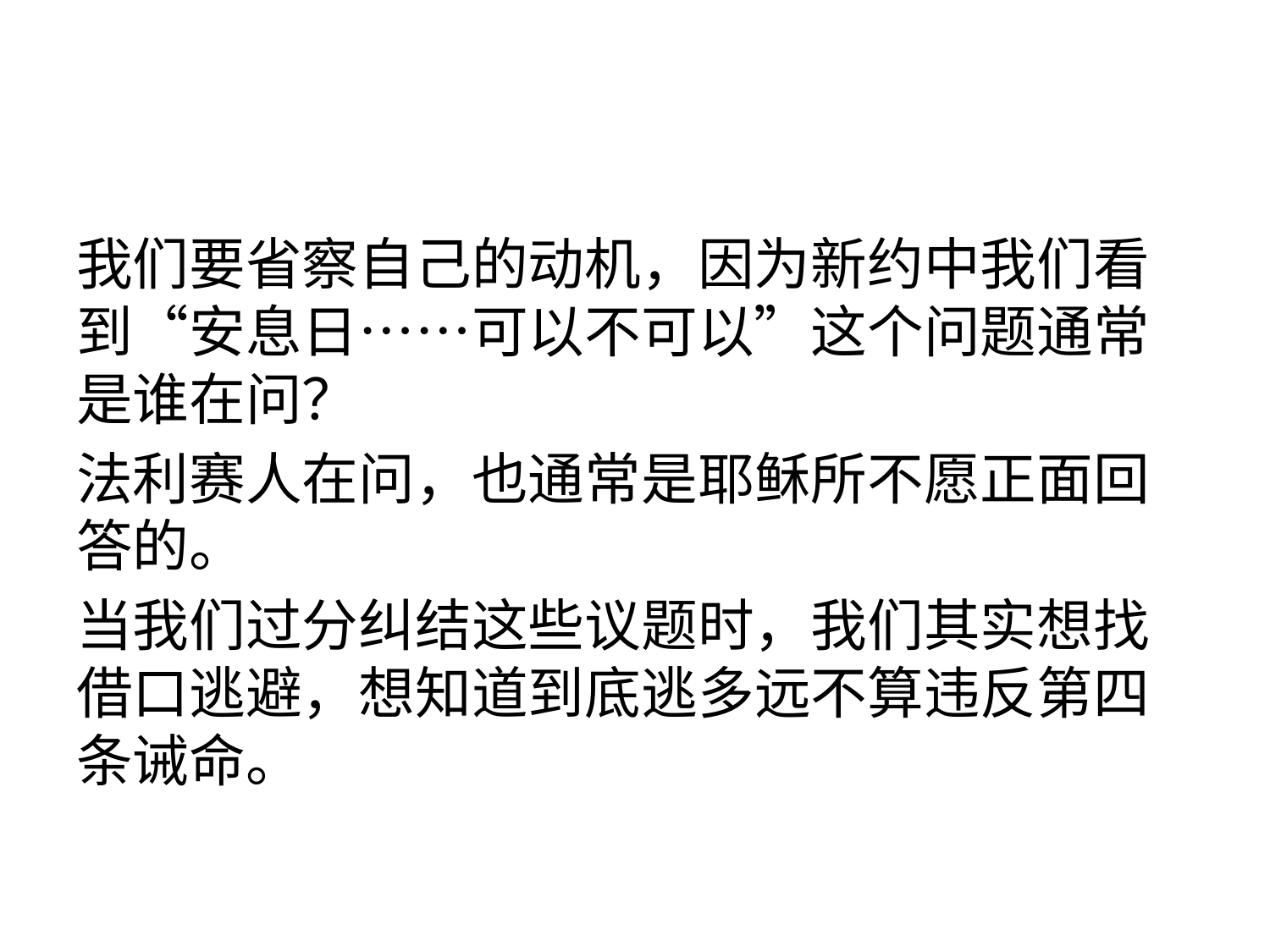

#
我们要省察自己的动机，因为新约中我们看到“安息日……可以不可以”这个问题通常是谁在问？
法利赛人在问，也通常是耶稣所不愿正面回答的。
当我们过分纠结这些议题时，我们其实想找借口逃避，想知道到底逃多远不算违反第四条诫命。